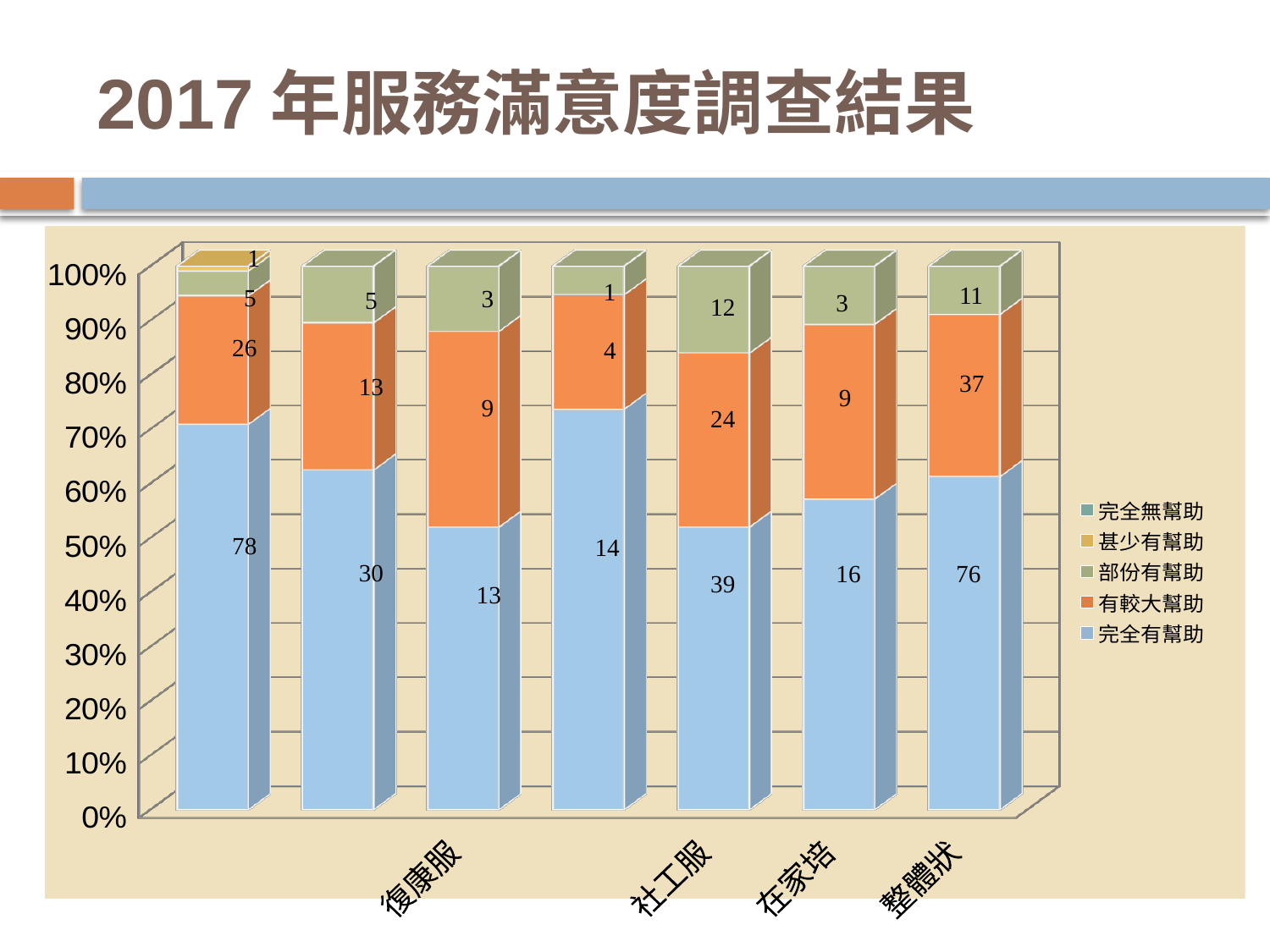

# 2017年服務滿意度調查結果

[unsupported chart]

1
5
26
78
1
4
14
11
37
76
3
9
13
5
13
30
3
9
16
12
24
39